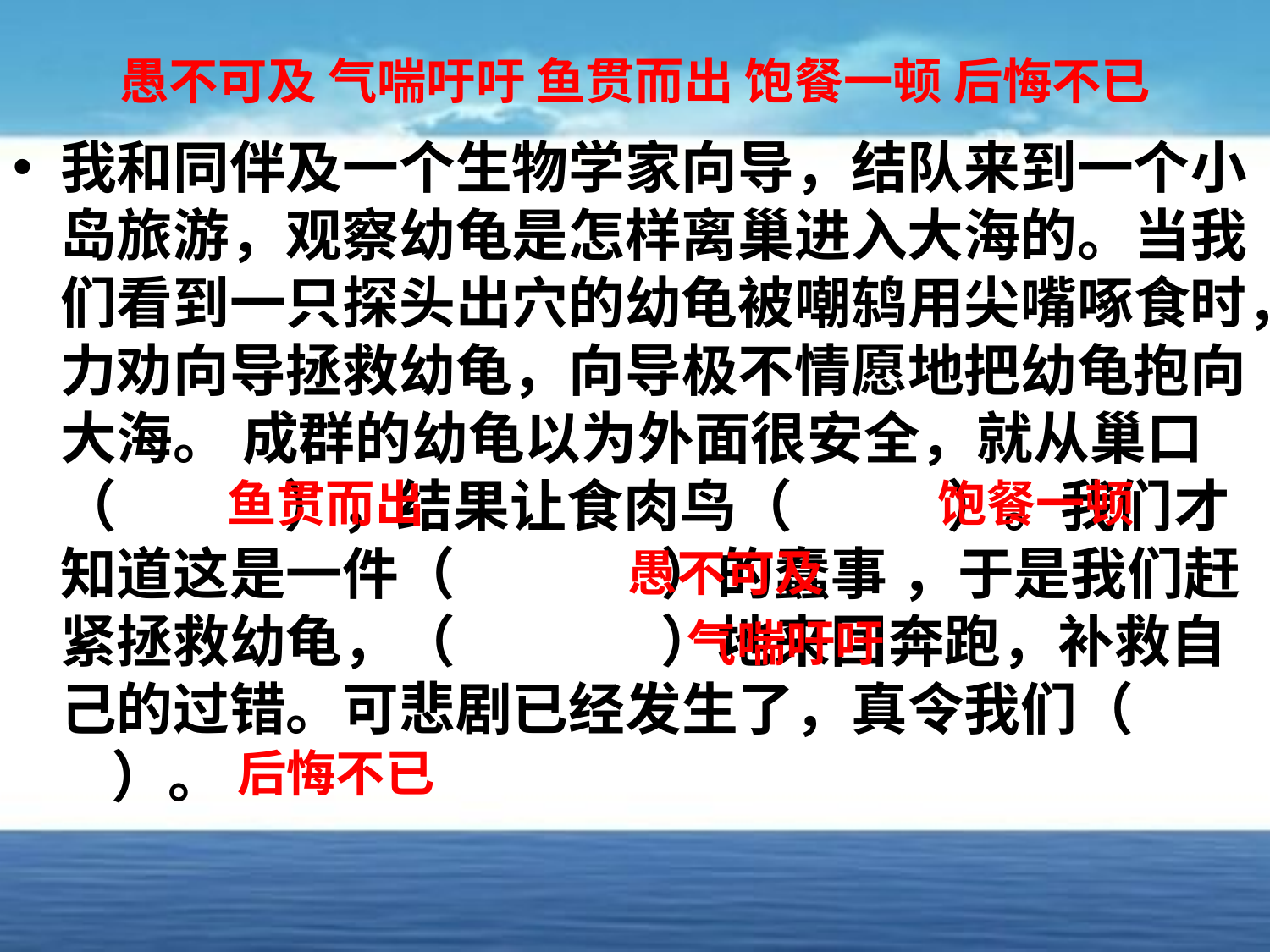

# 愚不可及 气喘吁吁 鱼贯而出 饱餐一顿 后悔不已
我和同伴及一个生物学家向导，结队来到一个小岛旅游，观察幼龟是怎样离巢进入大海的。当我们看到一只探头出穴的幼龟被嘲鸫用尖嘴啄食时，力劝向导拯救幼龟，向导极不情愿地把幼龟抱向大海。 成群的幼龟以为外面很安全，就从巢口（             ），结果让食肉鸟（            ）。我们才知道这是一件（                ）的蠢事 ，于是我们赶紧拯救幼龟，（                ）地来回奔跑，补救自己的过错。可悲剧已经发生了，真令我们（              ）。
鱼贯而出
饱餐一顿
愚不可及
气喘吁吁
后悔不已